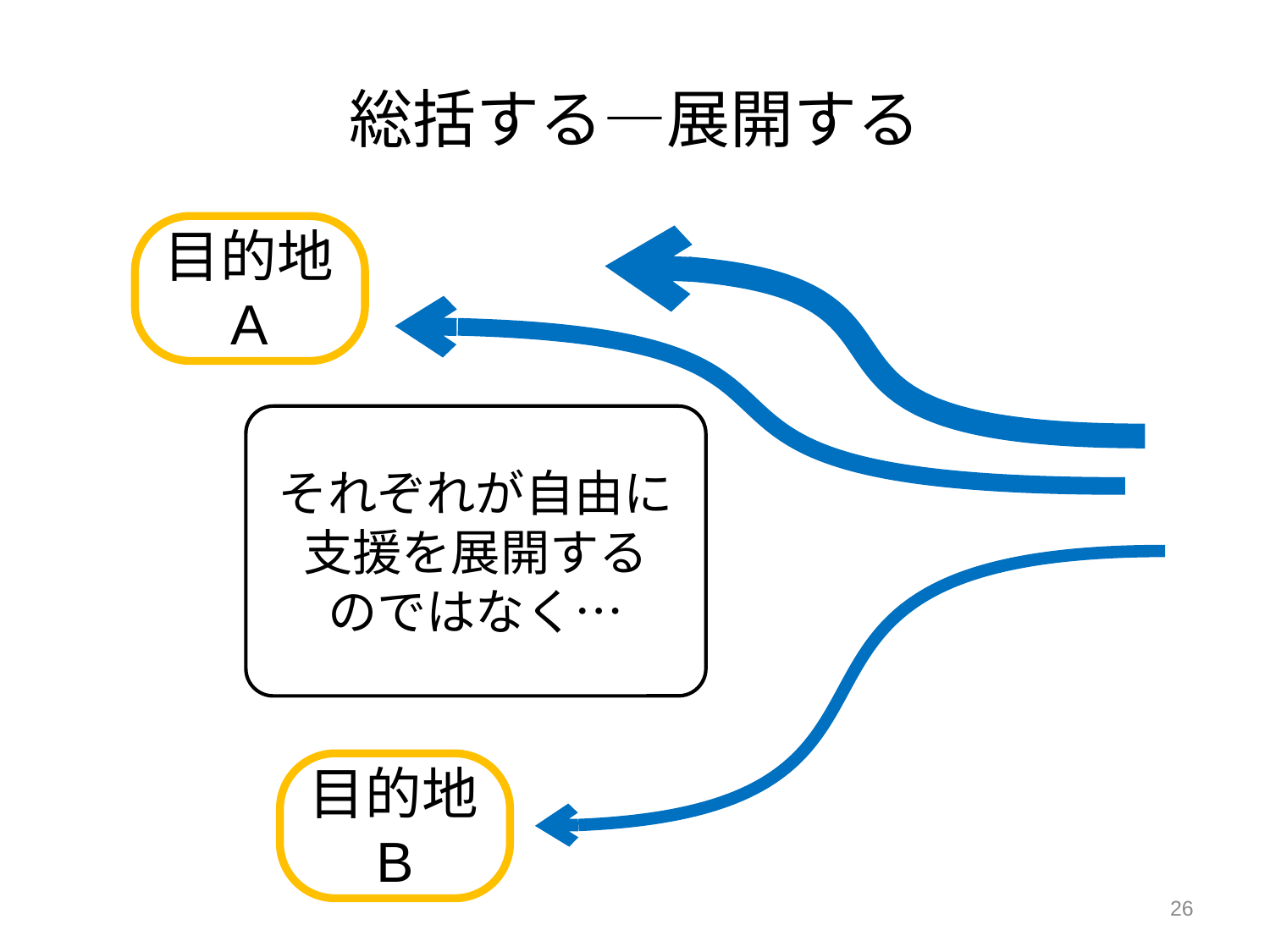

# 総括する―展開する
目的地A
それぞれが自由に
支援を展開する
のではなく…
目的地B
26